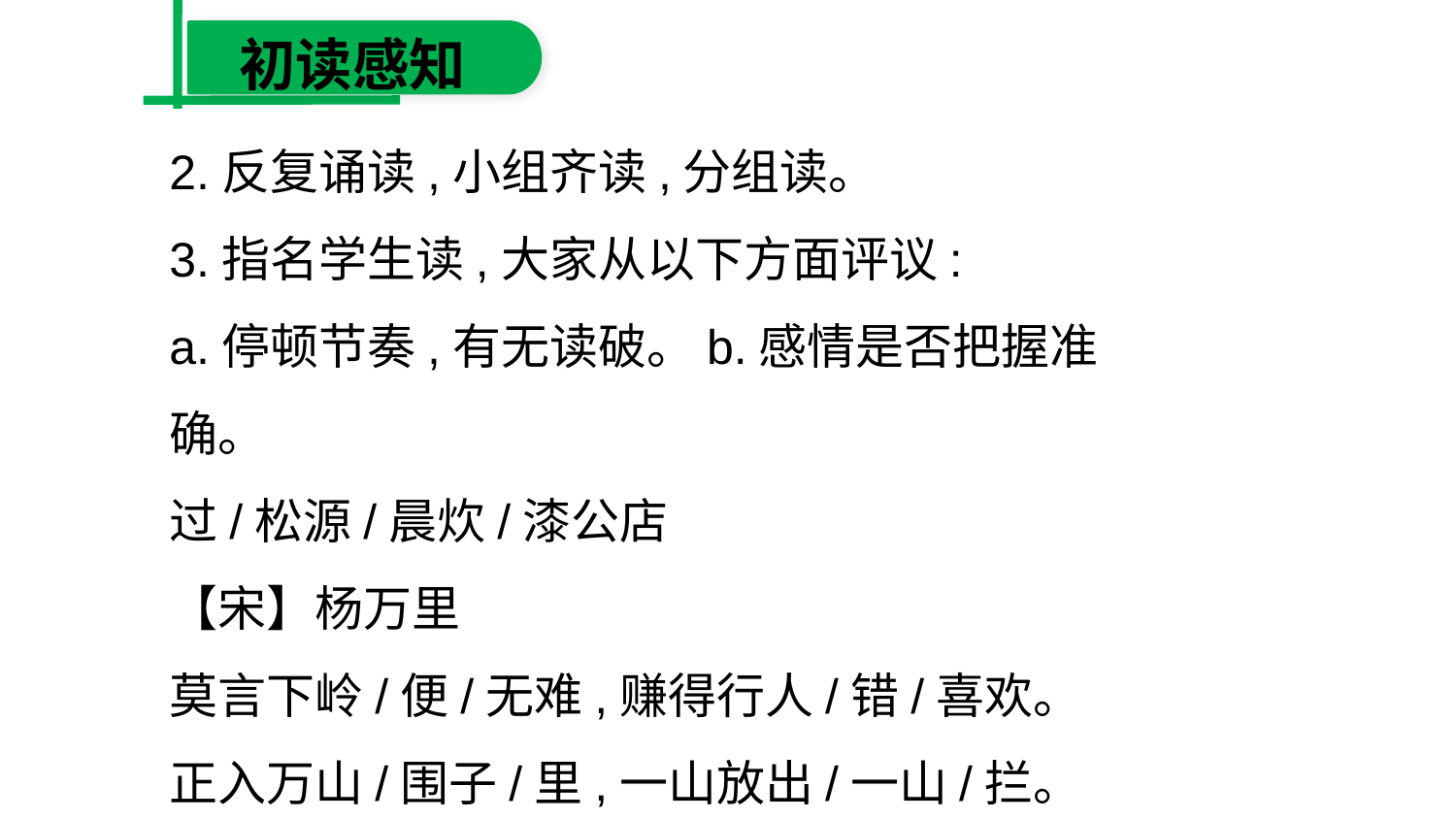

初读感知
2.反复诵读,小组齐读,分组读。
3.指名学生读,大家从以下方面评议:
a.停顿节奏,有无读破。b.感情是否把握准确。
过/松源/晨炊/漆公店
【宋】杨万里
莫言下岭/便/无难,赚得行人/错/喜欢。
正入万山/围子/里,一山放出/一山/拦。